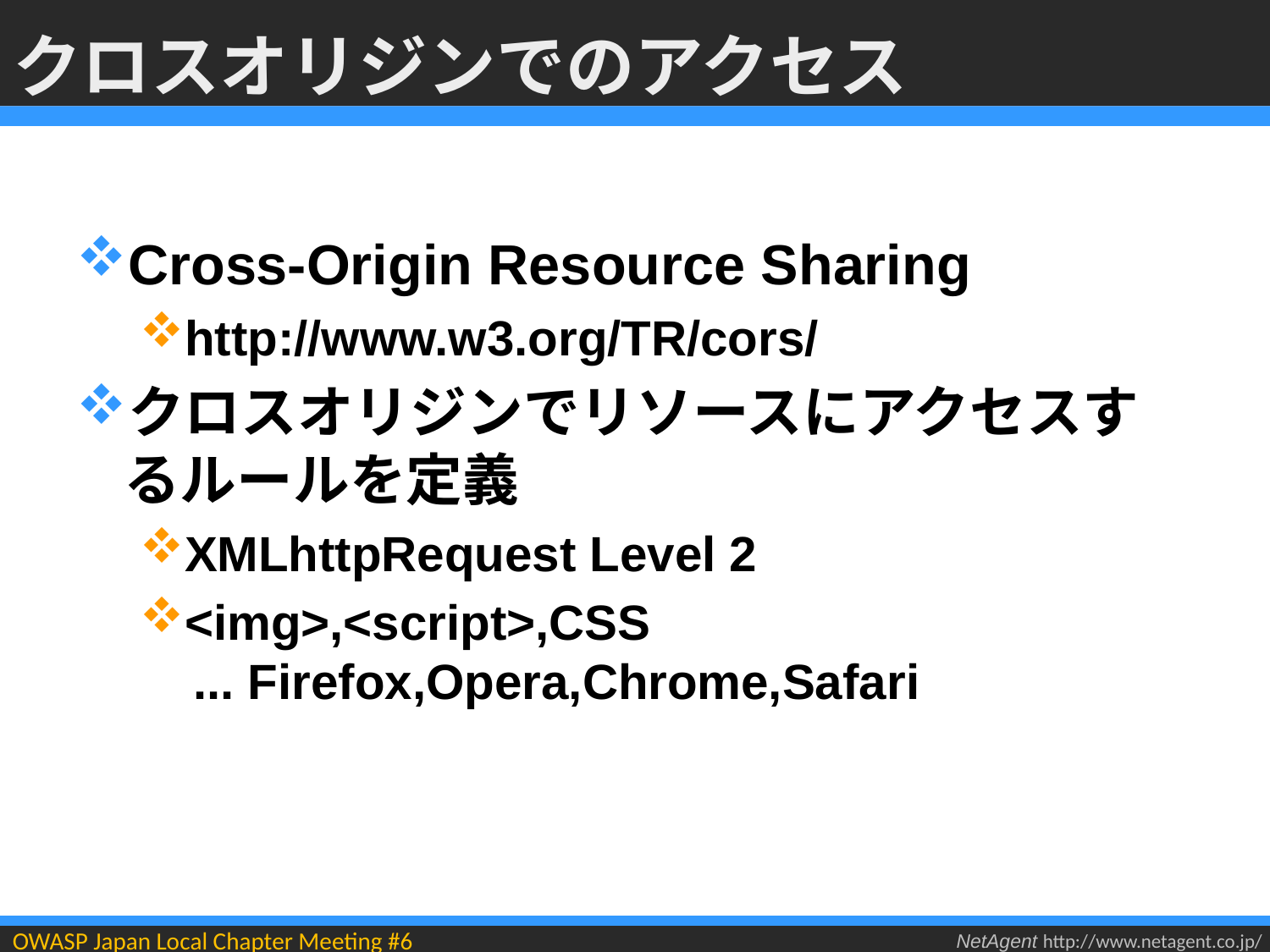

# クロスオリジンでのアクセス
Cross-Origin Resource Sharing
http://www.w3.org/TR/cors/
クロスオリジンでリソースにアクセスするルールを定義
XMLhttpRequest Level 2
<img>,<script>,CSS
 ... Firefox,Opera,Chrome,Safari